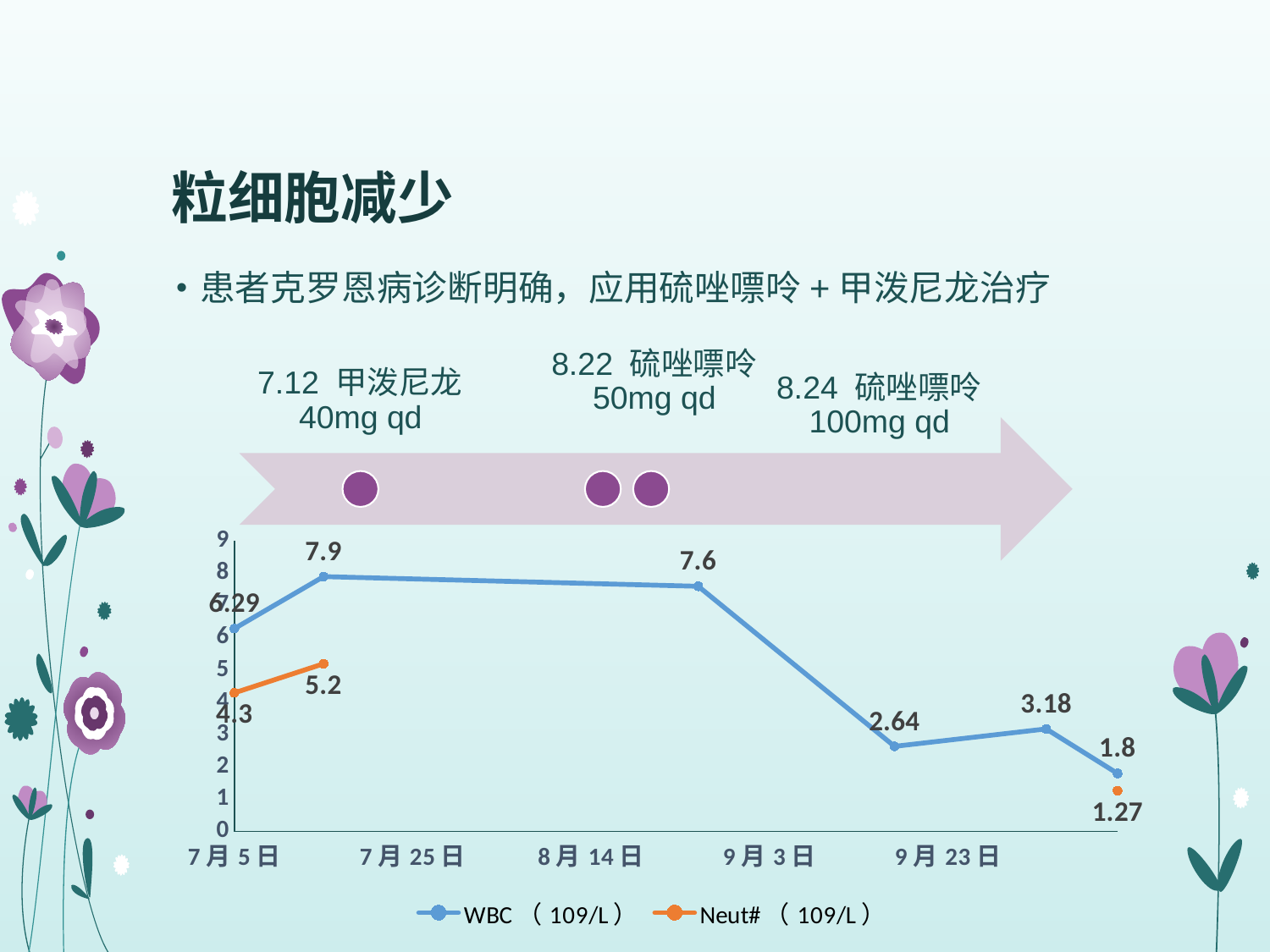

# 粒细胞减少
患者克罗恩病诊断明确，应用硫唑嘌呤+甲泼尼龙治疗
7.12 甲泼尼龙40mg qd
8.22 硫唑嘌呤50mg qd
8.24 硫唑嘌呤100mg qd

### Chart

| Category | WBC（109/L） | Neut#（109/L） |
|---|---|---|